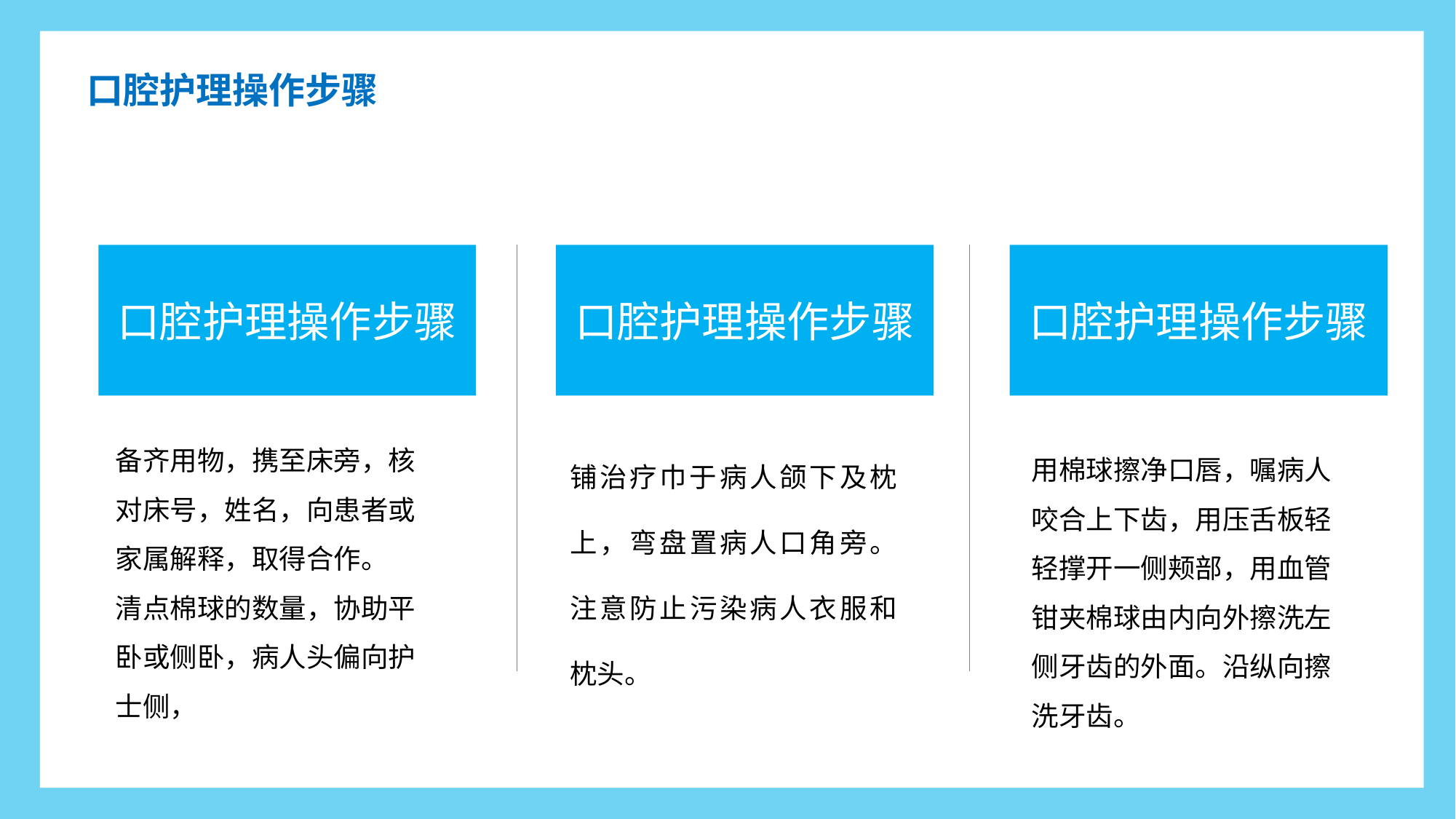

口腔护理操作步骤
口腔护理操作步骤
口腔护理操作步骤
口腔护理操作步骤
铺治疗巾于病人颌下及枕上，弯盘置病人口角旁。注意防止污染病人衣服和枕头。

备齐用物，携至床旁，核对床号，姓名，向患者或家属解释，取得合作。
清点棉球的数量，协助平卧或侧卧，病人头偏向护士侧，

用棉球擦净口唇，嘱病人咬合上下齿，用压舌板轻轻撑开一侧颊部，用血管钳夹棉球由内向外擦洗左侧牙齿的外面。沿纵向擦洗牙齿。